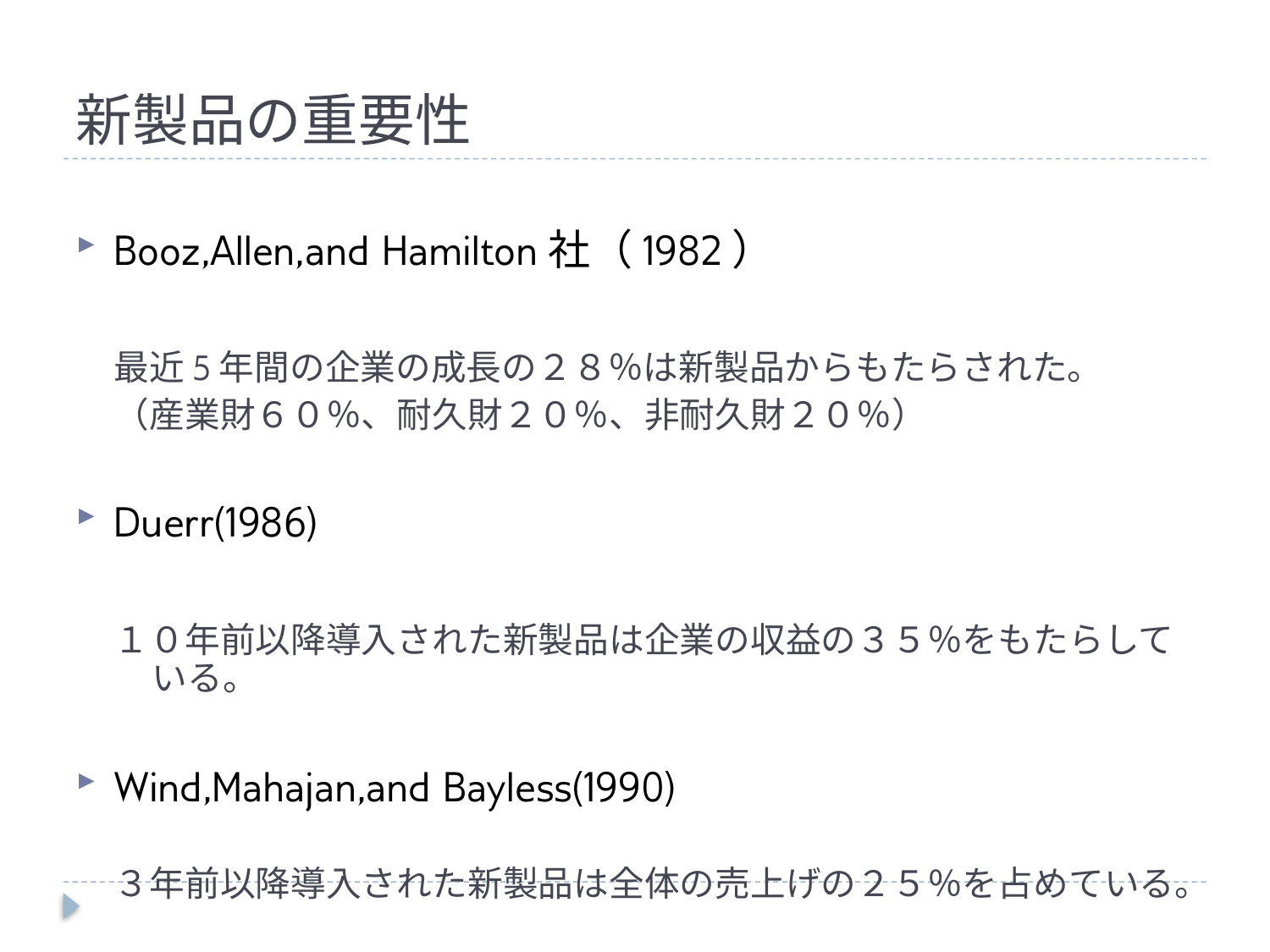

# 新製品の重要性
Booz,Allen,and Hamilton社（1982）

最近5年間の企業の成長の２８％は新製品からもたらされた。
（産業財６０％、耐久財２０％、非耐久財２０％）

Duerr(1986)

１０年前以降導入された新製品は企業の収益の３５％をもたらしている。

Wind,Mahajan,and Bayless(1990)

３年前以降導入された新製品は全体の売上げの２５％を占めている。